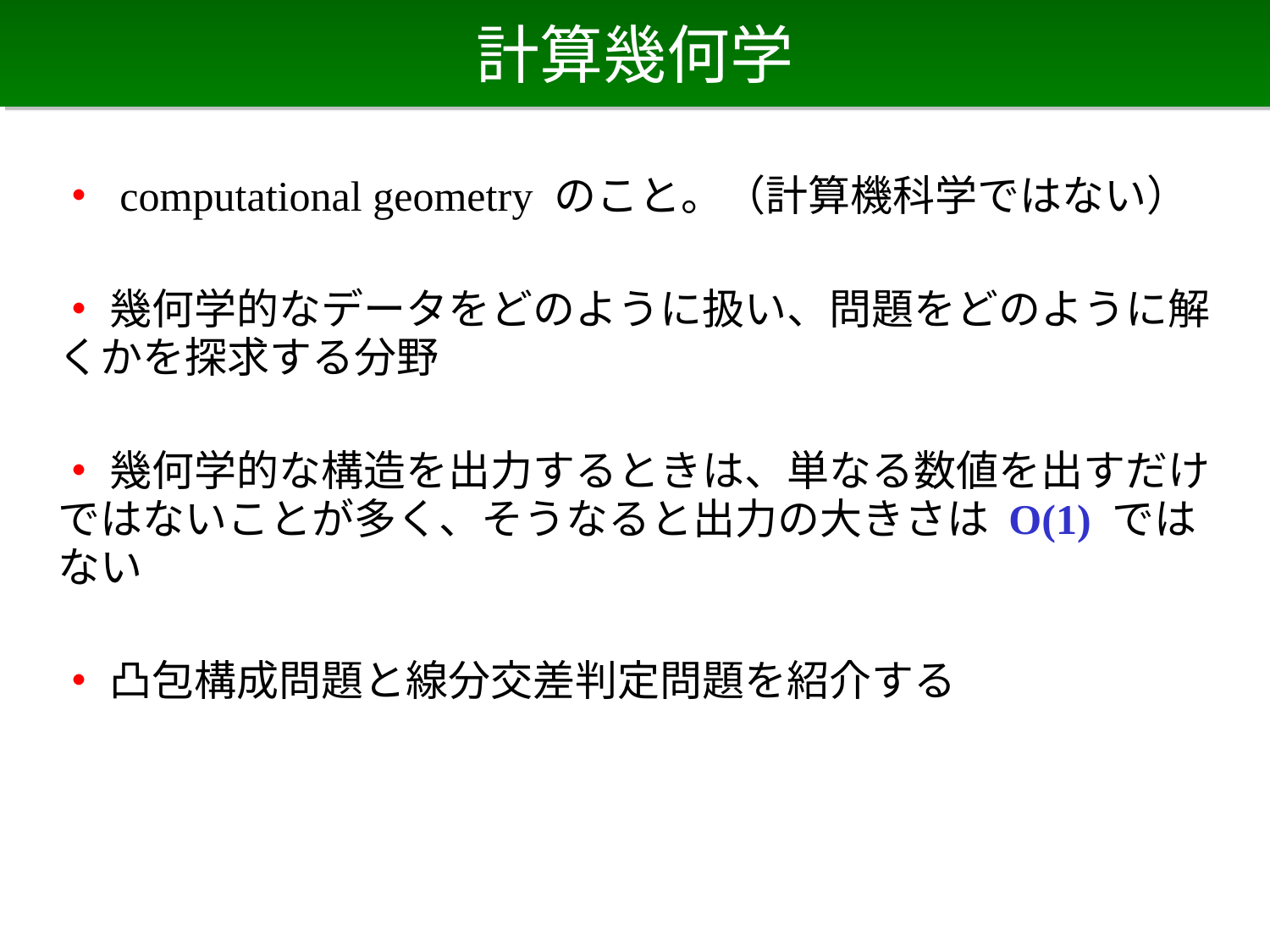

# 計算幾何学
・ computational geometry のこと。（計算機科学ではない）

・ 幾何学的なデータをどのように扱い、問題をどのように解くかを探求する分野

・ 幾何学的な構造を出力するときは、単なる数値を出すだけではないことが多く、そうなると出力の大きさは O(1) ではない

・ 凸包構成問題と線分交差判定問題を紹介する